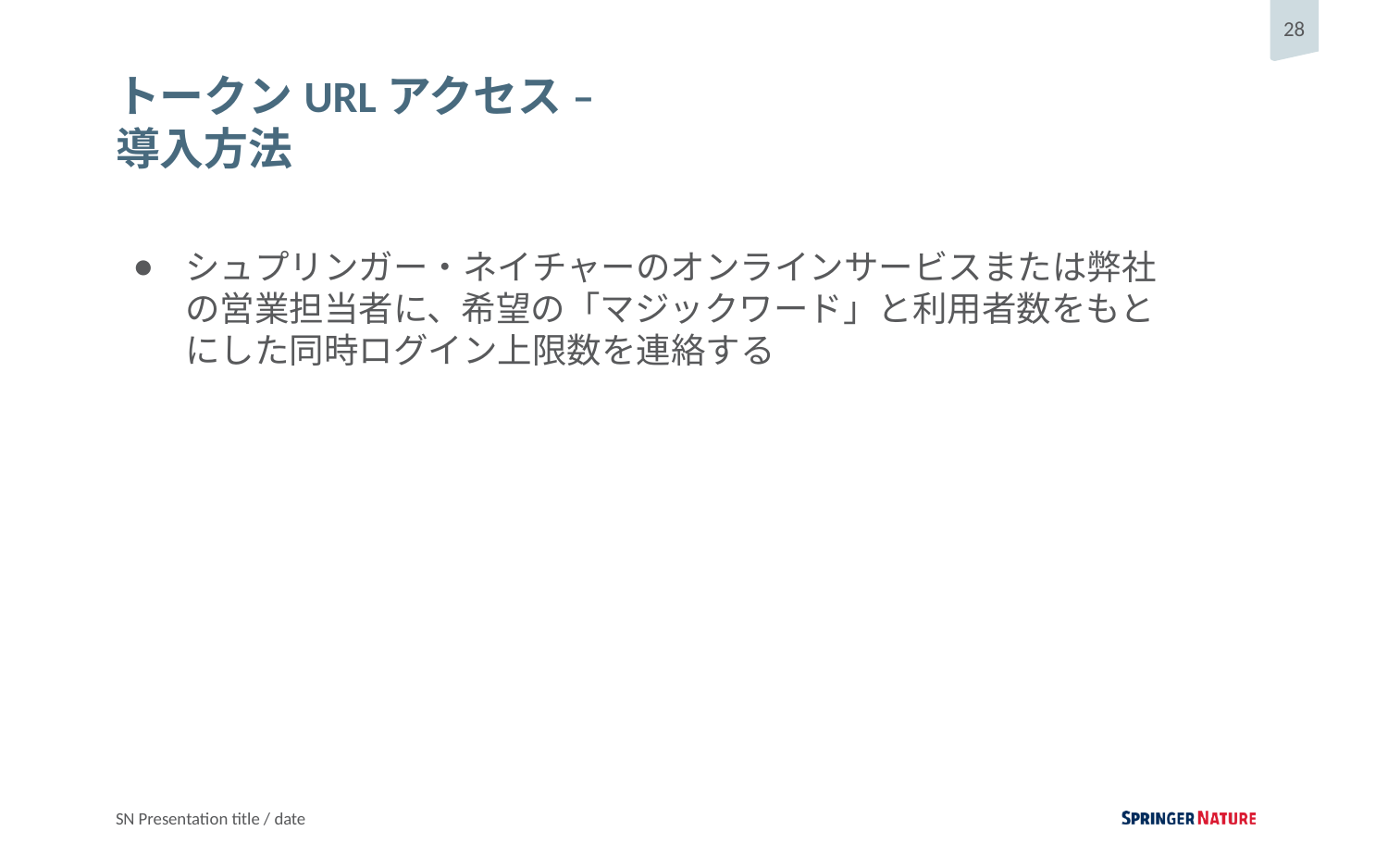

# トークンURLアクセス – 導入方法
シュプリンガー・ネイチャーのオンラインサービスまたは弊社の営業担当者に、希望の「マジックワード」と利用者数をもとにした同時ログイン上限数を連絡する